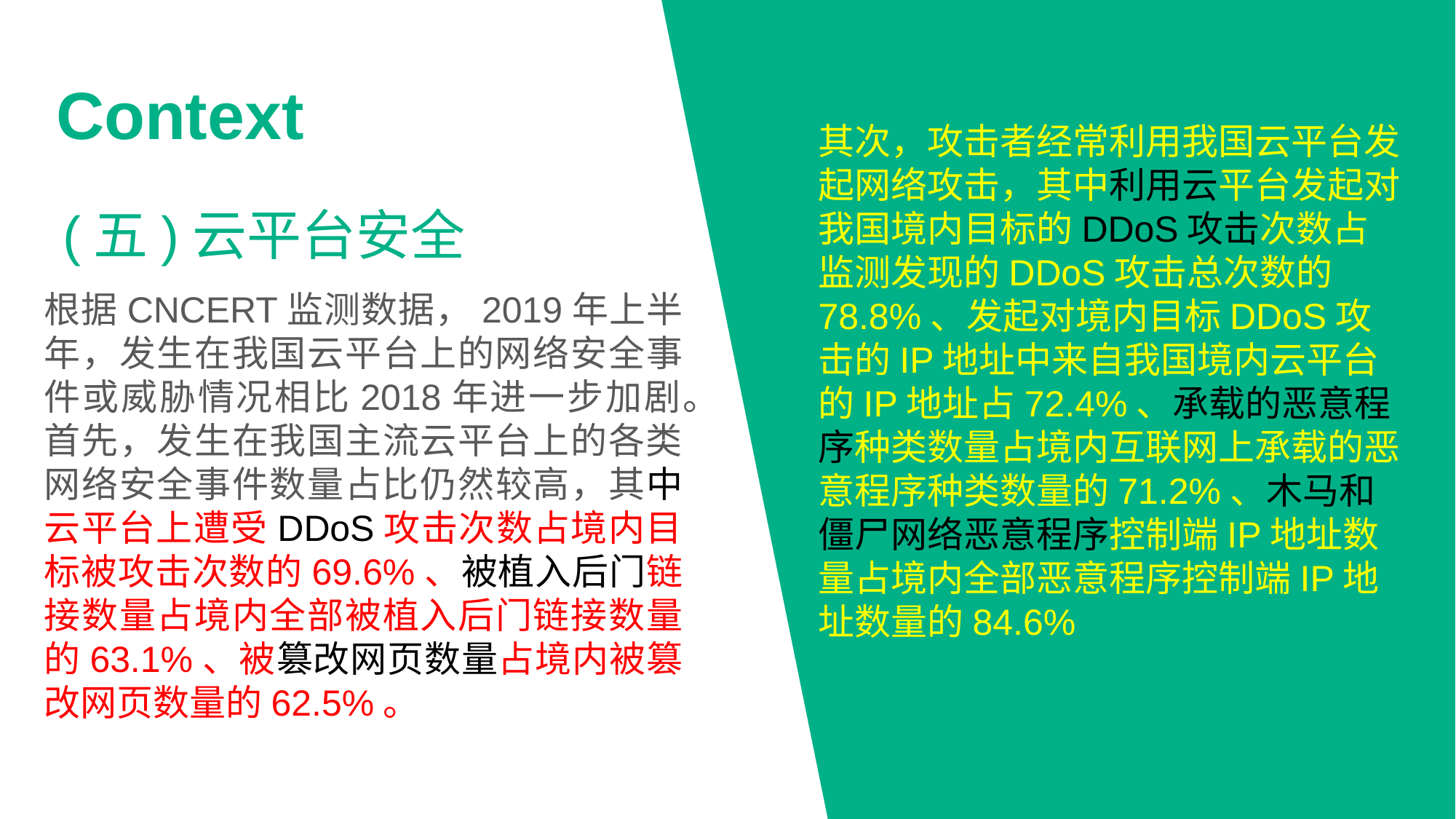

Context
其次，攻击者经常利用我国云平台发起网络攻击，其中利用云平台发起对我国境内目标的DDoS攻击次数占监测发现的DDoS攻击总次数的78.8%、发起对境内目标DDoS攻击的IP地址中来自我国境内云平台的IP地址占72.4%、承载的恶意程序种类数量占境内互联网上承载的恶意程序种类数量的71.2%、木马和僵尸网络恶意程序控制端IP地址数量占境内全部恶意程序控制端IP地址数量的84.6%
(五)云平台安全
根据CNCERT监测数据，2019年上半年，发生在我国云平台上的网络安全事件或威胁情况相比2018年进一步加剧。首先，发生在我国主流云平台上的各类网络安全事件数量占比仍然较高，其中云平台上遭受DDoS攻击次数占境内目标被攻击次数的69.6%、被植入后门链接数量占境内全部被植入后门链接数量的63.1%、被篡改网页数量占境内被篡改网页数量的62.5%。